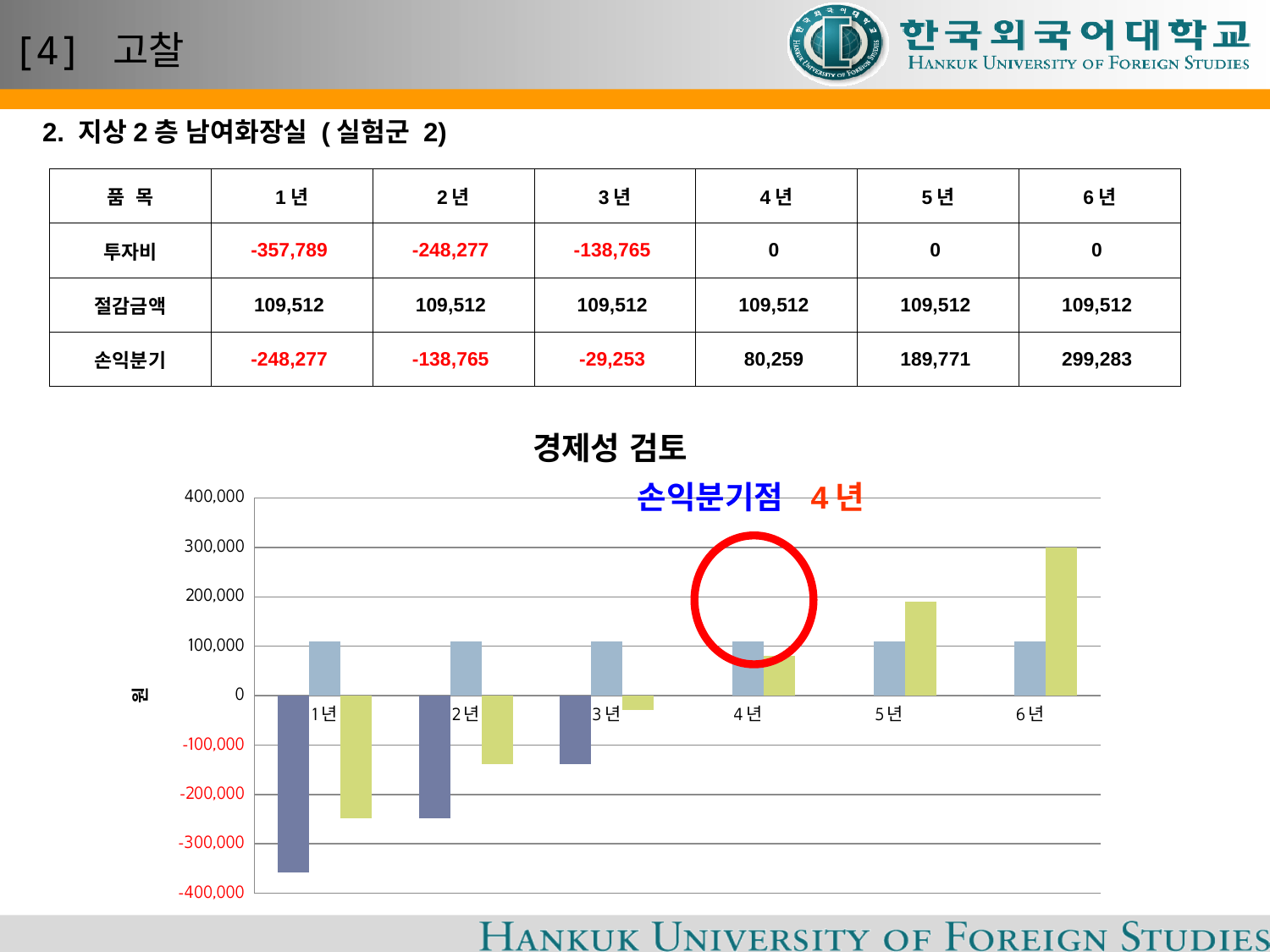

# [4] 고찰

2. 지상2층 남여화장실 (실험군 2)
| 품 목 | 1년 | 2년 | 3년 | 4년 | 5년 | 6년 |
| --- | --- | --- | --- | --- | --- | --- |
| 투자비 | -357,789 | -248,277 | -138,765 | 0 | 0 | 0 |
| 절감금액 | 109,512 | 109,512 | 109,512 | 109,512 | 109,512 | 109,512 |
| 손익분기 | -248,277 | -138,765 | -29,253 | 80,259 | 189,771 | 299,283 |

### Chart: 경제성 검토

| Category | 투자비 | 절감금액 | 손익분기 |
|---|---|---|---|
| 1년 | -357789.0 | 109512.0 | -248277.0 |
| 2년 | -248277.0 | 109512.0 | -138765.0 |
| 3년 | -138765.0 | 109512.0 | -29253.0 |
| 4년 | 0.0 | 109512.0 | 80259.0 |
| 5년 | 0.0 | 109512.0 | 189771.0 |
| 6년 | 0.0 | 109512.0 | 299283.0 |